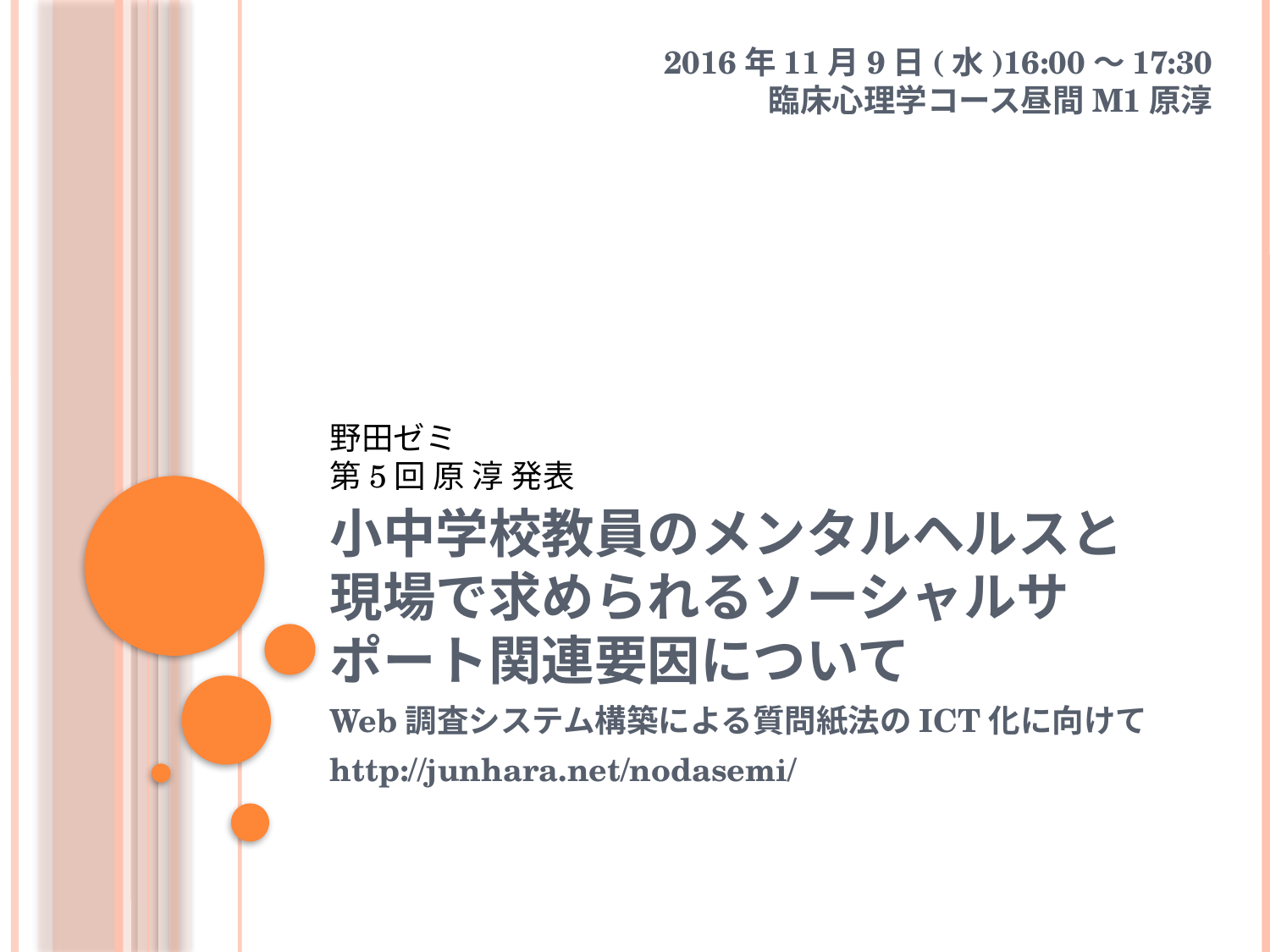

2016年11月9日(水)16:00～17:30
臨床心理学コース昼間M1原淳
野田ゼミ
第5回 原 淳 発表
# 小中学校教員のメンタルヘルスと現場で求められるソーシャルサポート関連要因について
Web調査システム構築による質問紙法のICT化に向けて
http://junhara.net/nodasemi/